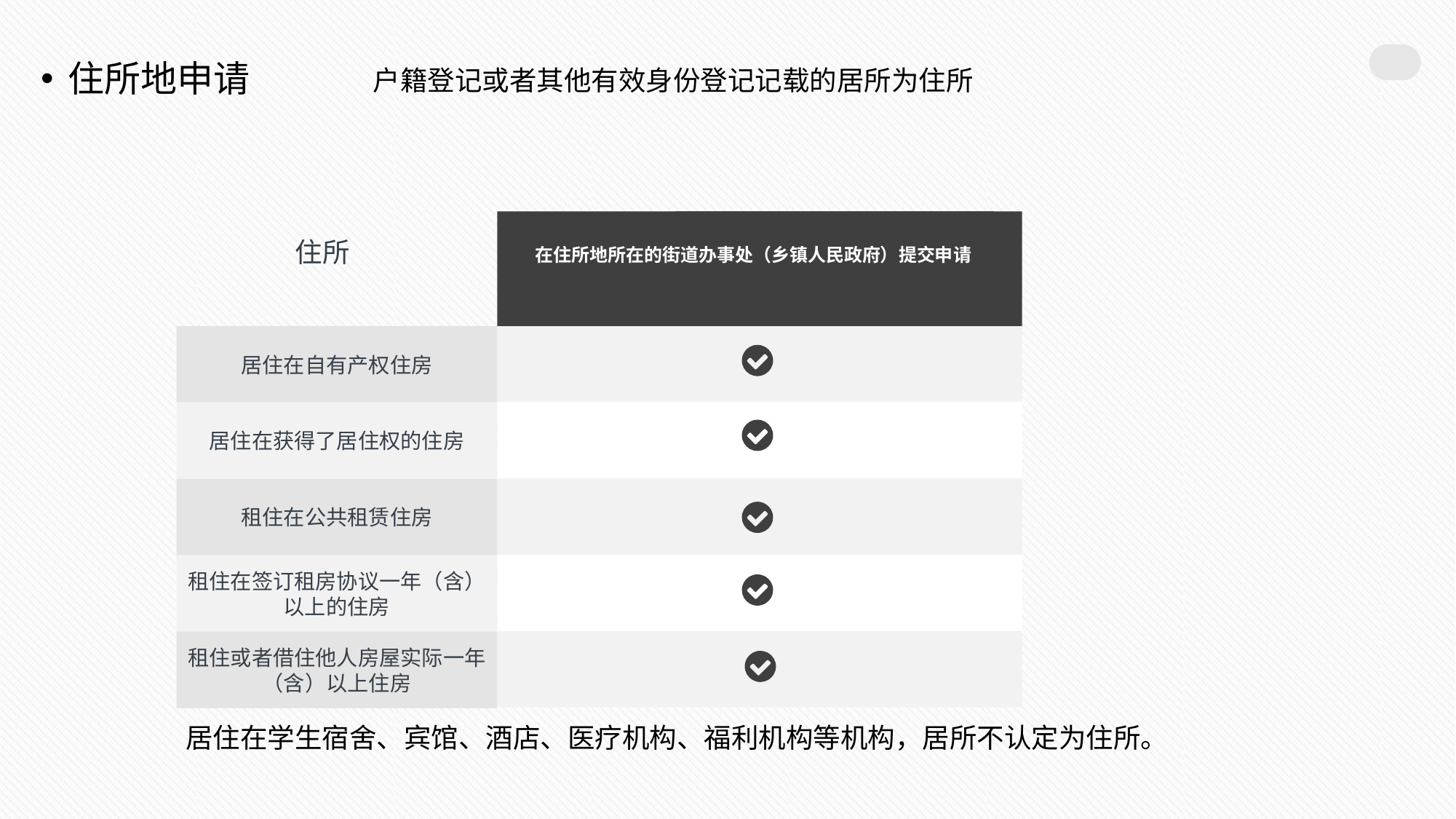

住所地申请
户籍登记或者其他有效身份登记记载的居所为住所

在住所地所在的街道办事处（乡镇人民政府）提交申请

住所

居住在自有产权住房

居住在获得了居住权的住房

租住在公共租赁住房

租住在签订租房协议一年（含）以上的住房

租住或者借住他人房屋实际一年（含）以上住房

居住在学生宿舍、宾馆、酒店、医疗机构、福利机构等机构，居所不认定为住所。